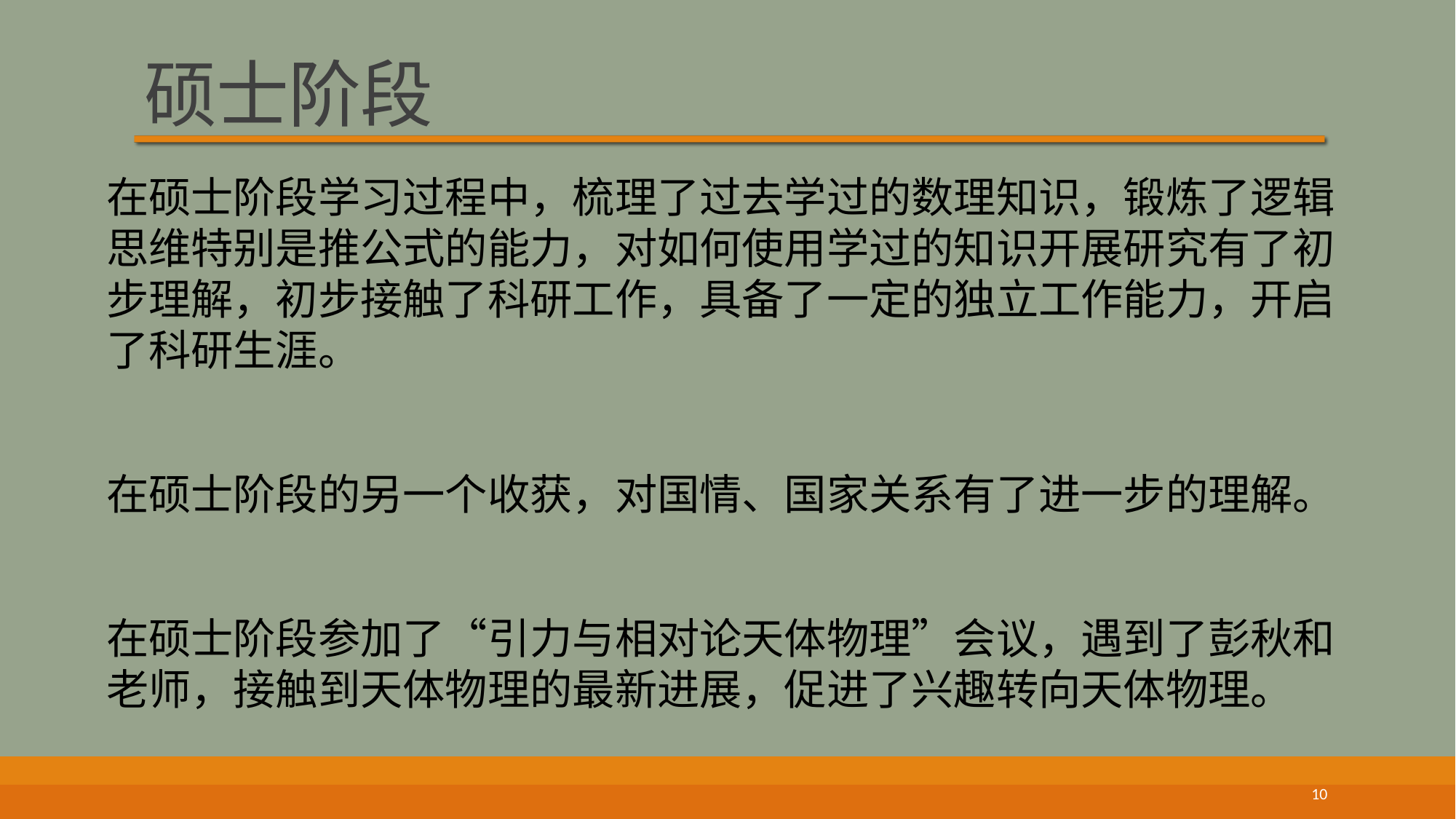

# 硕士阶段
在硕士阶段学习过程中，梳理了过去学过的数理知识，锻炼了逻辑思维特别是推公式的能力，对如何使用学过的知识开展研究有了初步理解，初步接触了科研工作，具备了一定的独立工作能力，开启了科研生涯。

在硕士阶段的另一个收获，对国情、国家关系有了进一步的理解。

在硕士阶段参加了“引力与相对论天体物理”会议，遇到了彭秋和老师，接触到天体物理的最新进展，促进了兴趣转向天体物理。
10